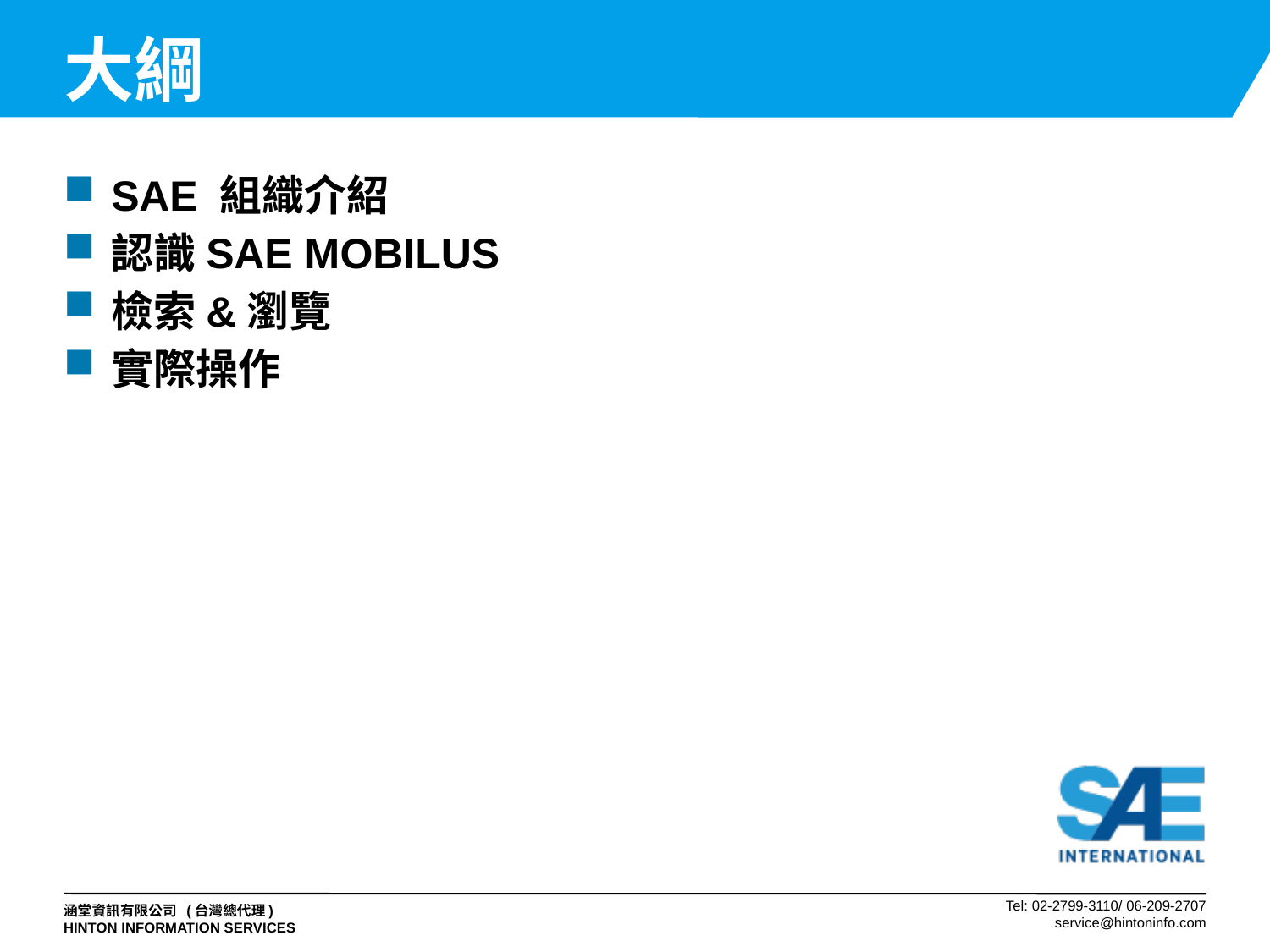

# 大綱
SAE 組織介紹
認識SAE MOBILUS
檢索&瀏覽
實際操作

YOUR DESTINATION FOR MOBILITY ENGINEERING RESOURCES
2